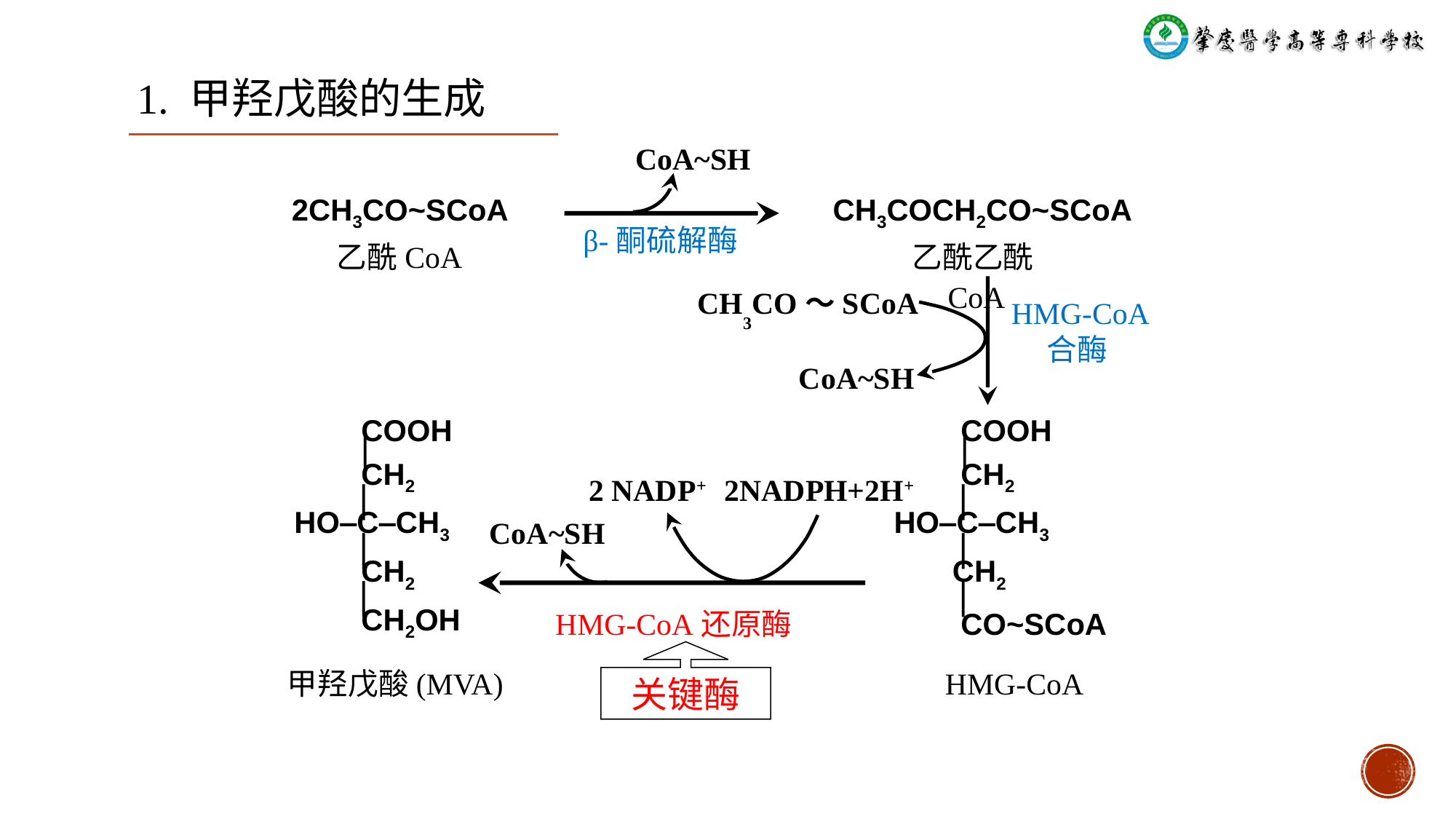

# 1. 甲羟戊酸的生成

CoA~SH
2CH3CO~SCoA
CH3COCH2CO~SCoA

 β-酮硫解酶
乙酰CoA
乙酰乙酰CoA

CH3CO～SCoA
HMG-CoA
合酶

CoA~SH
        COOH
        ׀
        CH2
        ׀
HO‒C‒CH3
        ׀
        CH2
        ׀
        CH2OH
        COOH
        ׀
        CH2
        ׀
HO‒C‒CH3
        ׀
       CH2
        ׀
        CO~SCoA
2 NADP+
2NADPH+2H+

CoA~SH

HMG-CoA还原酶
关键酶
甲羟戊酸(MVA)
HMG-CoA